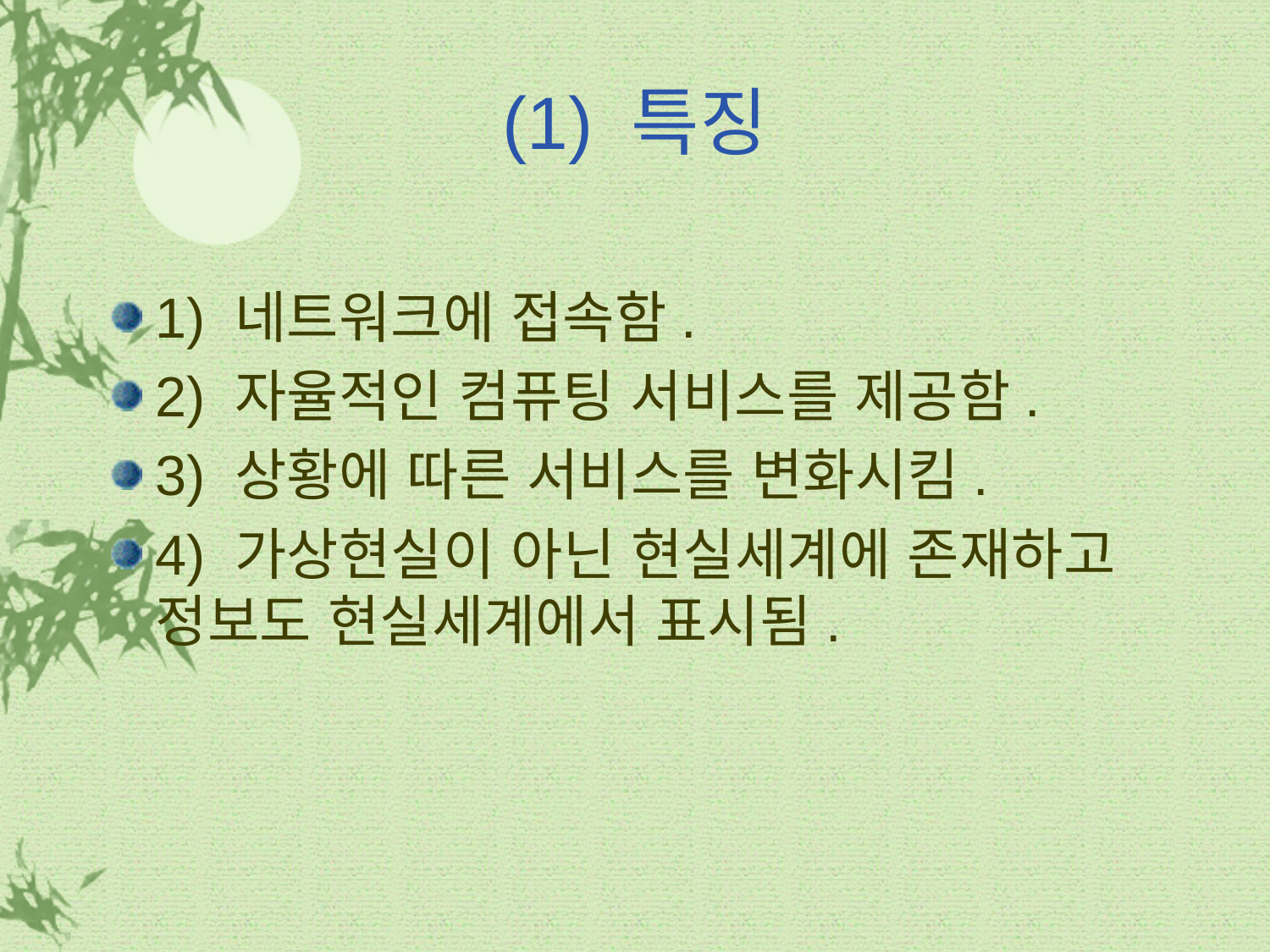

# (1) 특징
1) 네트워크에 접속함.
2) 자율적인 컴퓨팅 서비스를 제공함.
3) 상황에 따른 서비스를 변화시킴.
4) 가상현실이 아닌 현실세계에 존재하고 정보도 현실세계에서 표시됨.